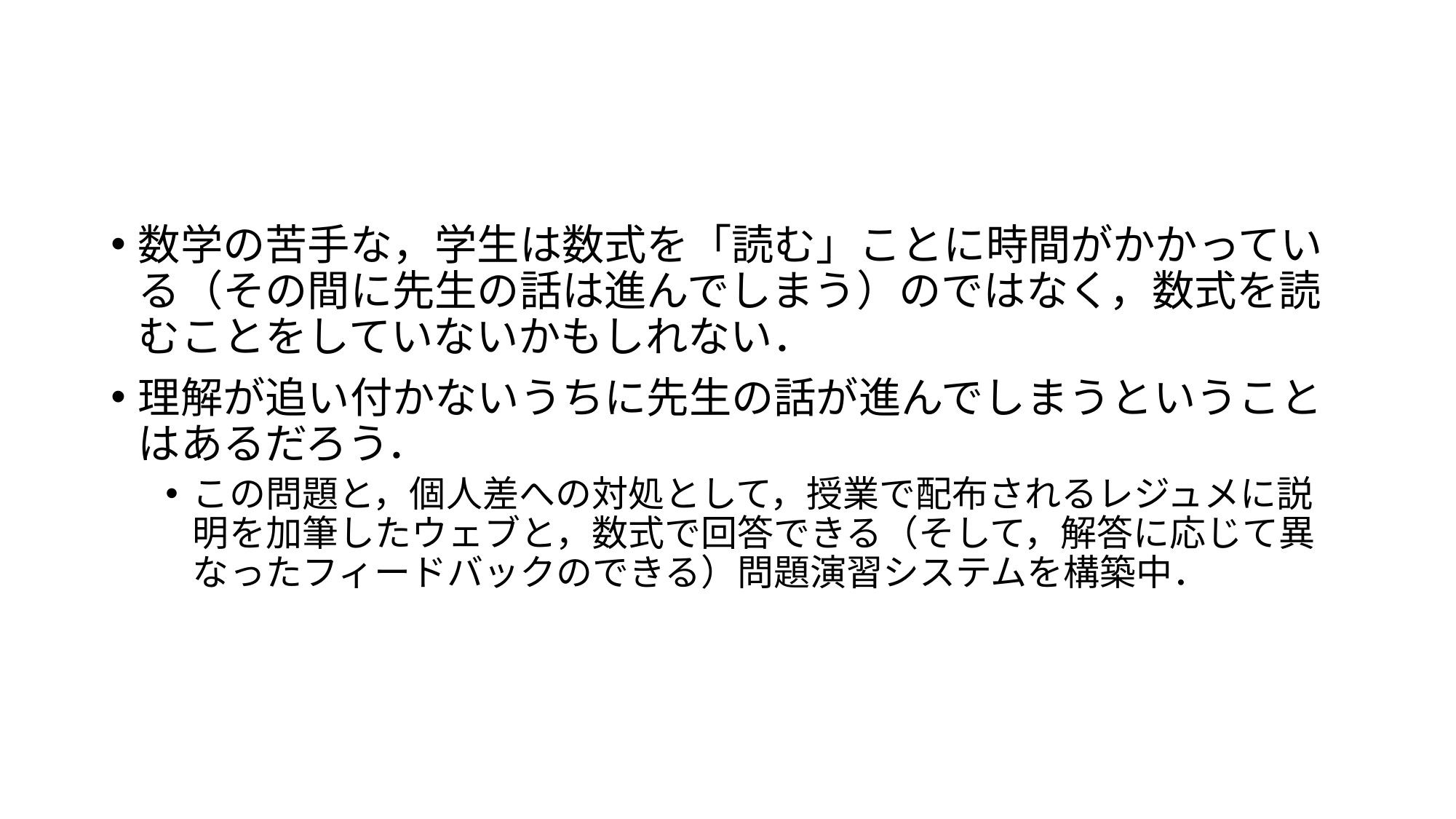

#
数学の苦手な，学生は数式を「読む」ことに時間がかかっている（その間に先生の話は進んでしまう）のではなく，数式を読むことをしていないかもしれない．
理解が追い付かないうちに先生の話が進んでしまうということはあるだろう．
この問題と，個人差への対処として，授業で配布されるレジュメに説明を加筆したウェブと，数式で回答できる（そして，解答に応じて異なったフィードバックのできる）問題演習システムを構築中．